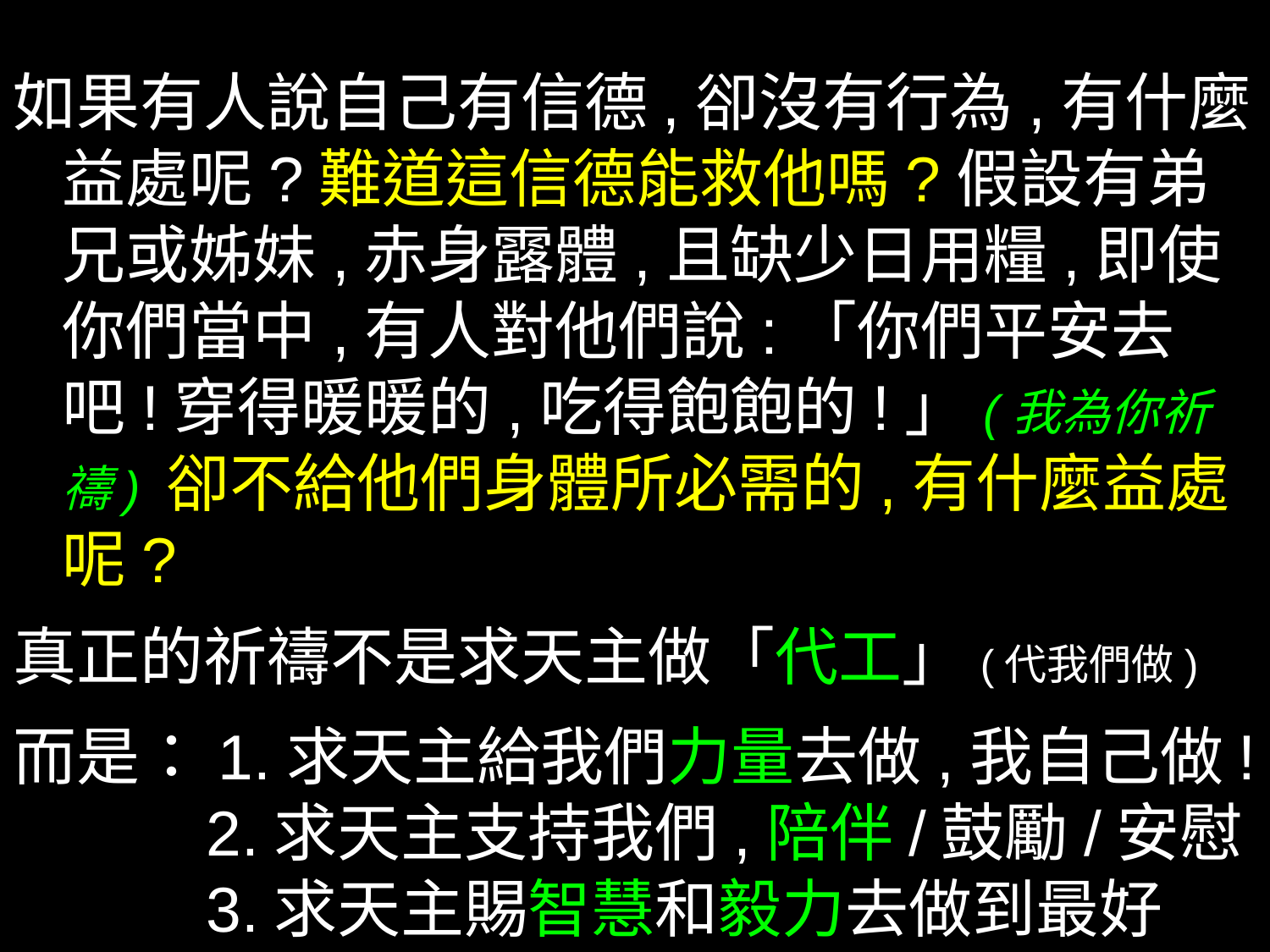

如果有人說自己有信德,卻沒有行為,有什麼益處呢?難道這信德能救他嗎?假設有弟兄或姊妹,赤身露體,且缺少日用糧,即使你們當中,有人對他們說:「你們平安去吧!穿得暖暖的,吃得飽飽的!」(我為你祈禱) 卻不給他們身體所必需的,有什麼益處呢?
真正的祈禱不是求天主做「代工」(代我們做)
而是：1.求天主給我們力量去做,我自己做!
           2.求天主支持我們,陪伴/鼓勵/安慰
           3.求天主賜智慧和毅力去做到最好